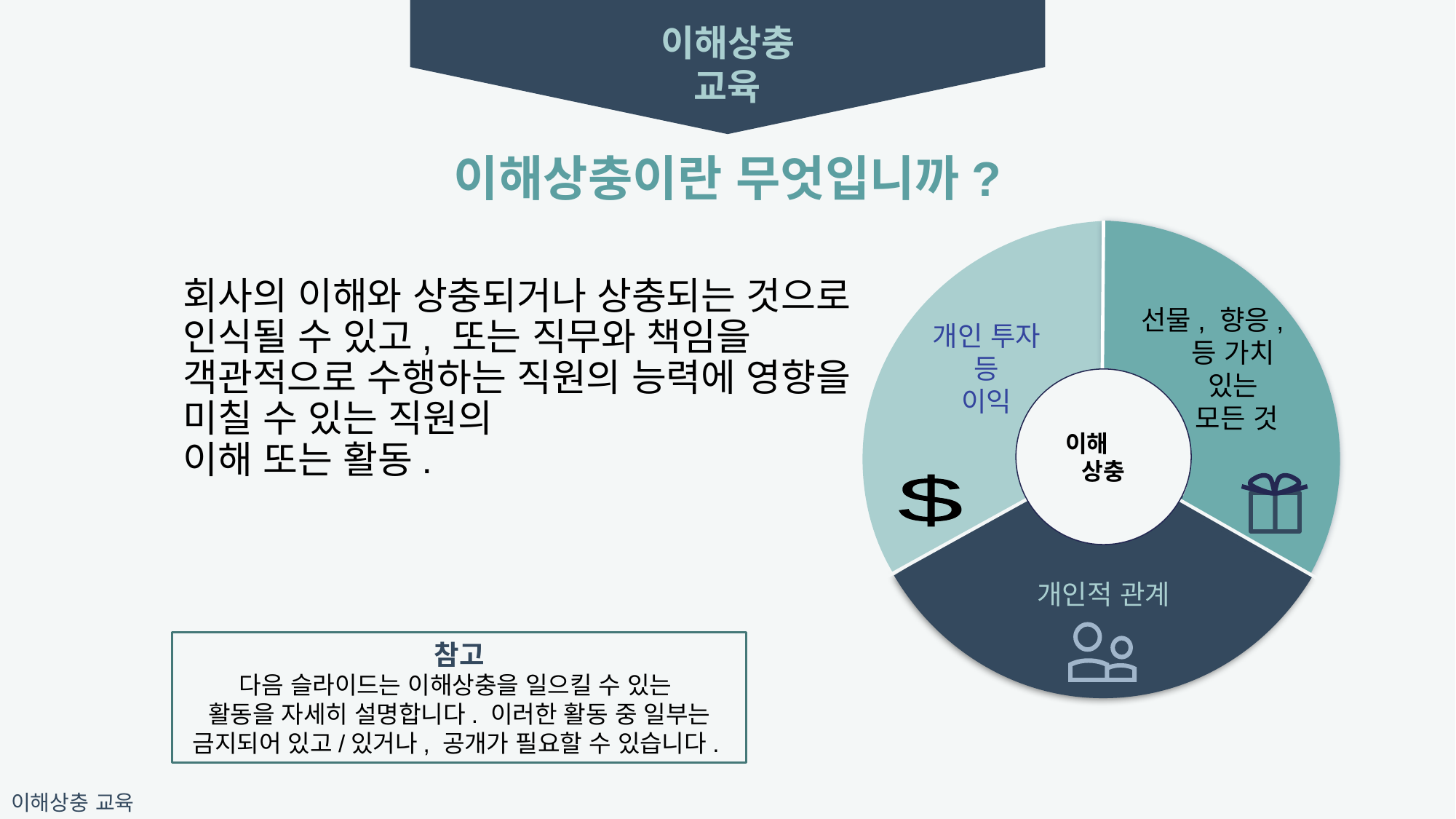

이해상충
교육
이해상충이란 무엇입니까?

선물, 향응,
등 가치
있는
모든 것
개인 투자
등
이익
이해상충

개인적 관계
이해
상충
회사의 이해와 상충되거나 상충되는 것으로 인식될 수 있고, 또는 직무와 책임을 객관적으로 수행하는 직원의 능력에 영향을 미칠 수 있는 직원의
이해 또는 활동.

$

참고
다음 슬라이드는 이해상충을 일으킬 수 있는
활동을 자세히 설명합니다. 이러한 활동 중 일부는 금지되어 있고/있거나, 공개가 필요할 수 있습니다.